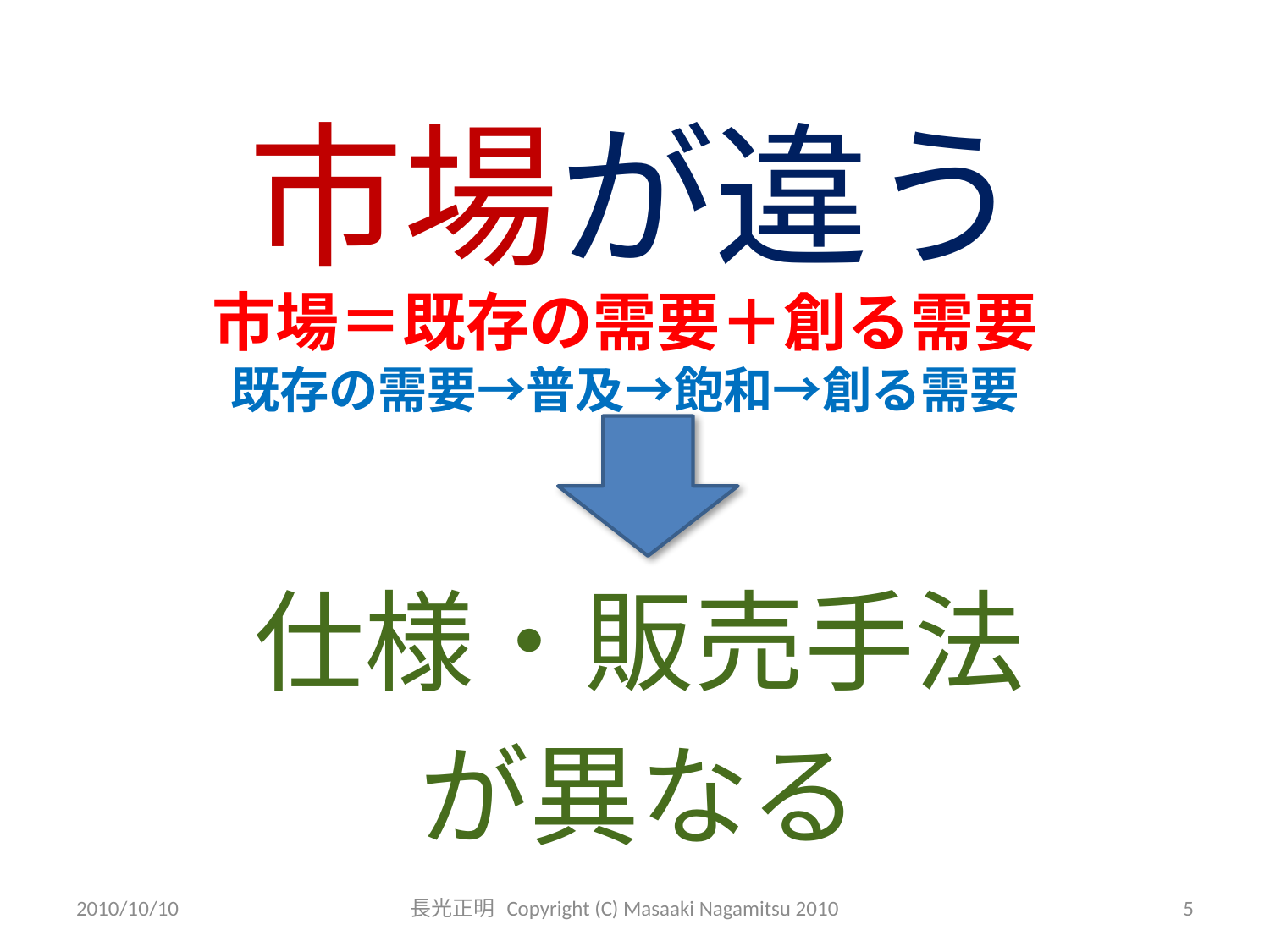

# 市場が違う
市場＝既存の需要＋創る需要
既存の需要→普及→飽和→創る需要

仕様・販売手法
が異なる
2010/10/10
長光正明 Copyright (C) Masaaki Nagamitsu 2010
5